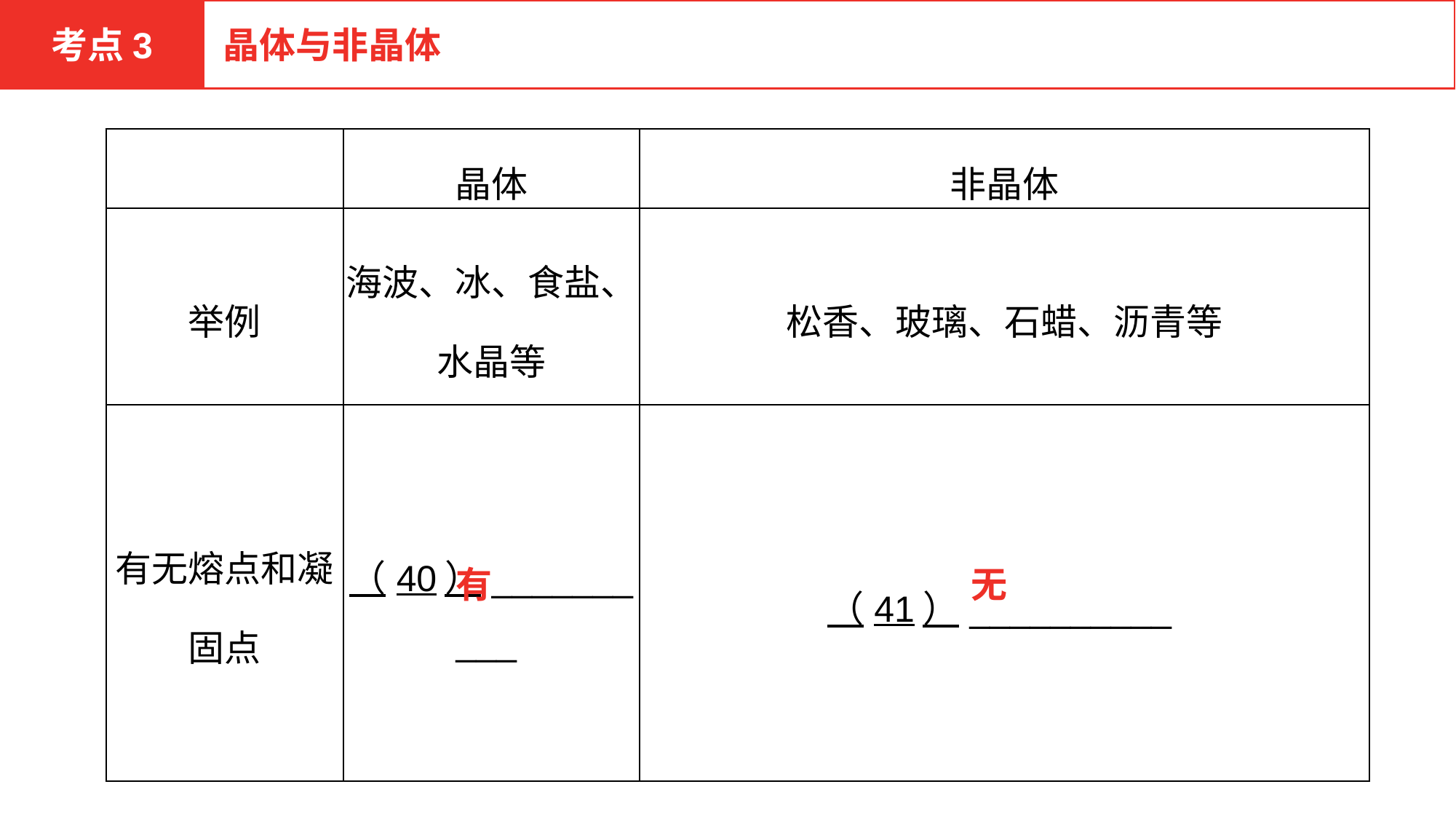

考点3
晶体与非晶体
|  | 晶体 | 非晶体 |
| --- | --- | --- |
| 举例 | 海波、冰、食盐、水晶等 | 松香、玻璃、石蜡、沥青等 |
| 有无熔点和凝固点 | （40）\_\_\_\_\_\_\_\_\_\_ | （41）\_\_\_\_\_\_\_\_\_\_ |
有
无